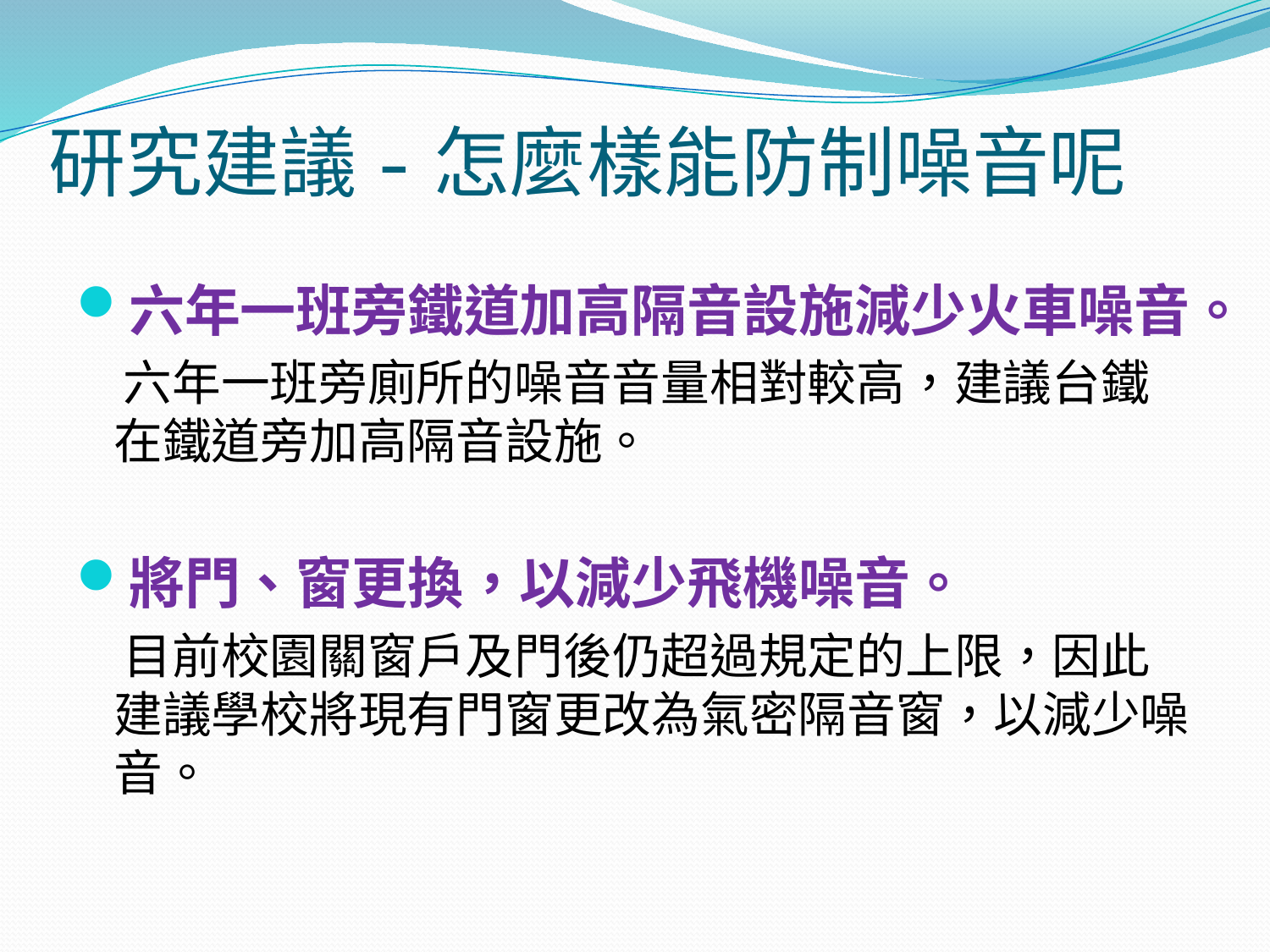

# 研究建議-怎麼樣能防制噪音呢
六年一班旁鐵道加高隔音設施減少火車噪音。
    六年一班旁廁所的噪音音量相對較高，建議台鐵在鐵道旁加高隔音設施。

將門、窗更換，以減少飛機噪音。
    目前校園關窗戶及門後仍超過規定的上限，因此建議學校將現有門窗更改為氣密隔音窗，以減少噪音。